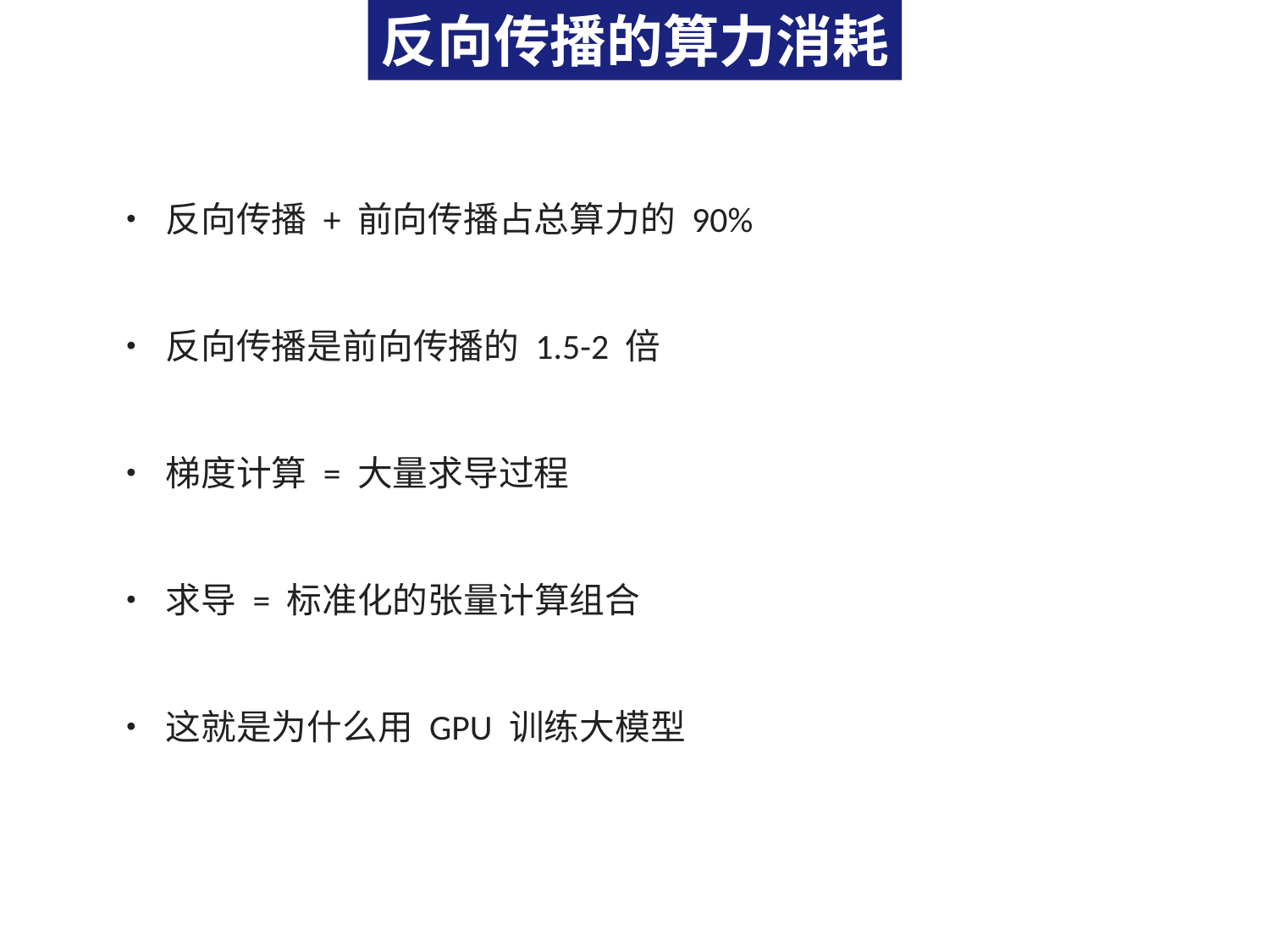

反向传播的算力消耗
• 反向传播 + 前向传播占总算力的 90%

• 反向传播是前向传播的 1.5-2 倍

• 梯度计算 = 大量求导过程

• 求导 = 标准化的张量计算组合

• 这就是为什么用 GPU 训练大模型